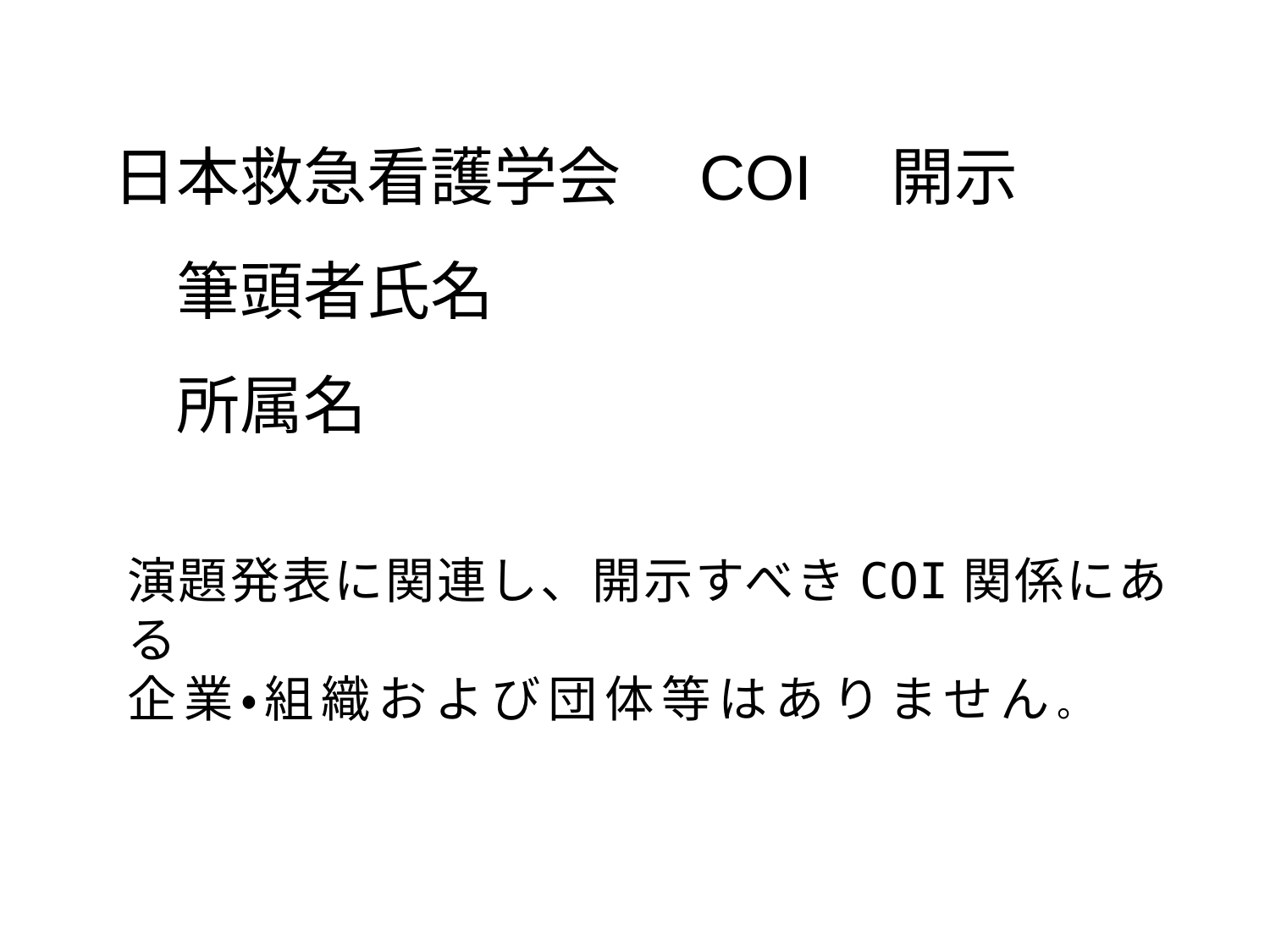

# 日本救急看護学会　COI　開示 　筆頭者氏名 　所属名
演題発表に関連し、開示すべきCOI関係にある
企業・組織および団体等はありません。